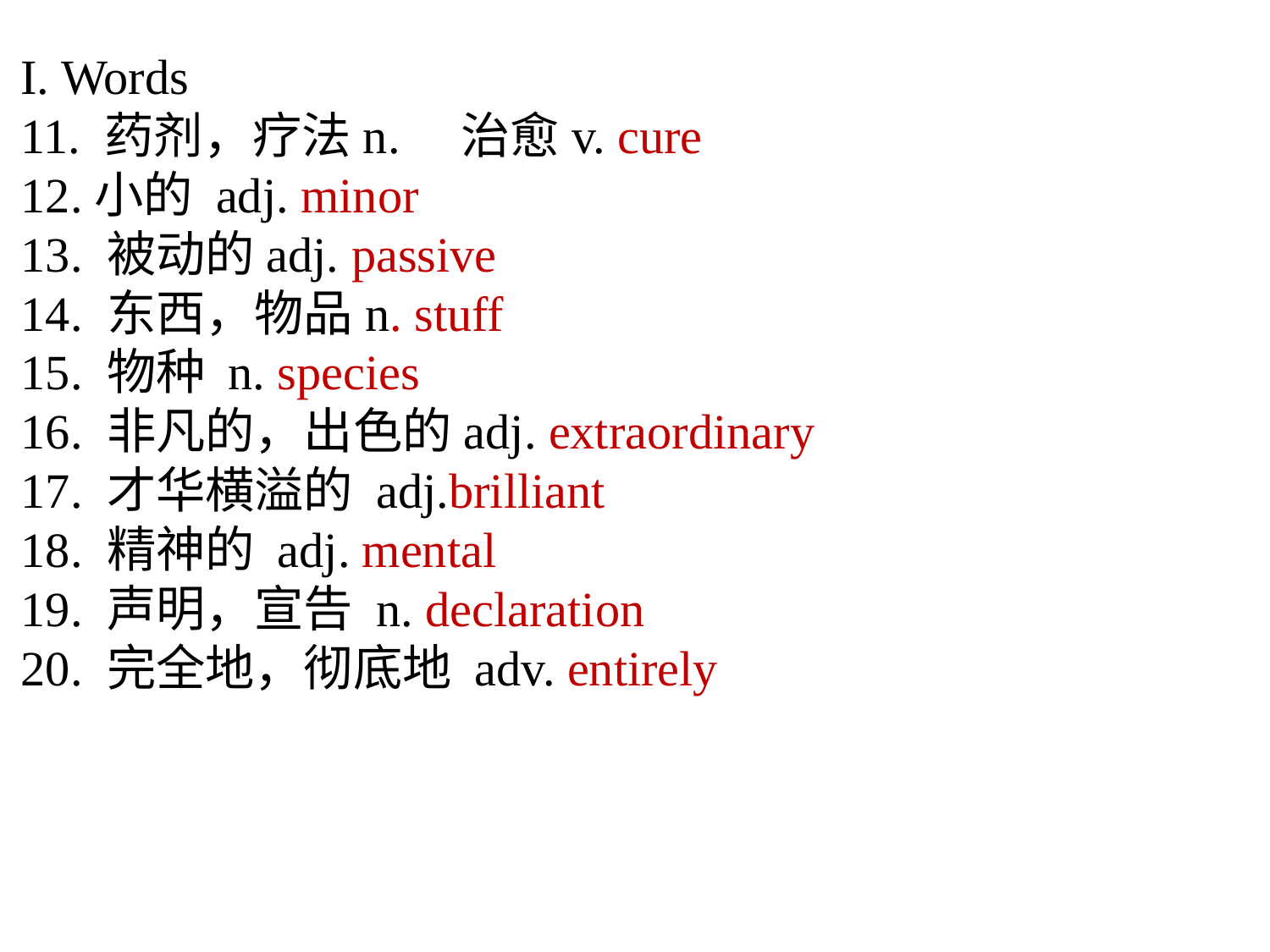

I. Words
11. 药剂，疗法n.    治愈v. cure
12.小的 adj. minor
13. 被动的adj. passive
14. 东西，物品n. stuff
15. 物种 n. species
16. 非凡的，出色的adj. extraordinary
17. 才华横溢的 adj.brilliant
18. 精神的 adj. mental
19. 声明，宣告 n. declaration
20. 完全地，彻底地 adv. entirely